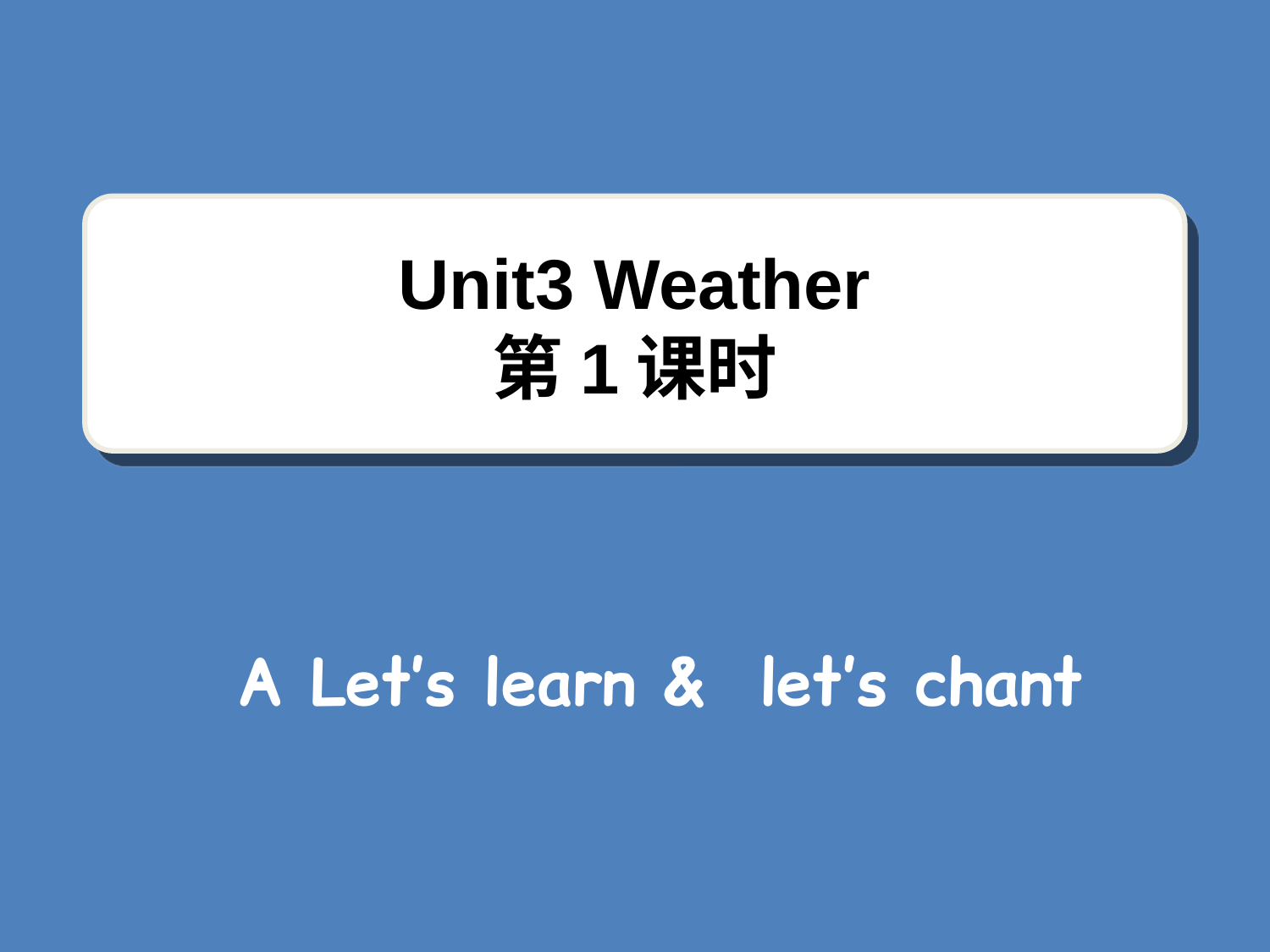

Unit3 Weather
第1课时
A Let’s learn &  let’s chant